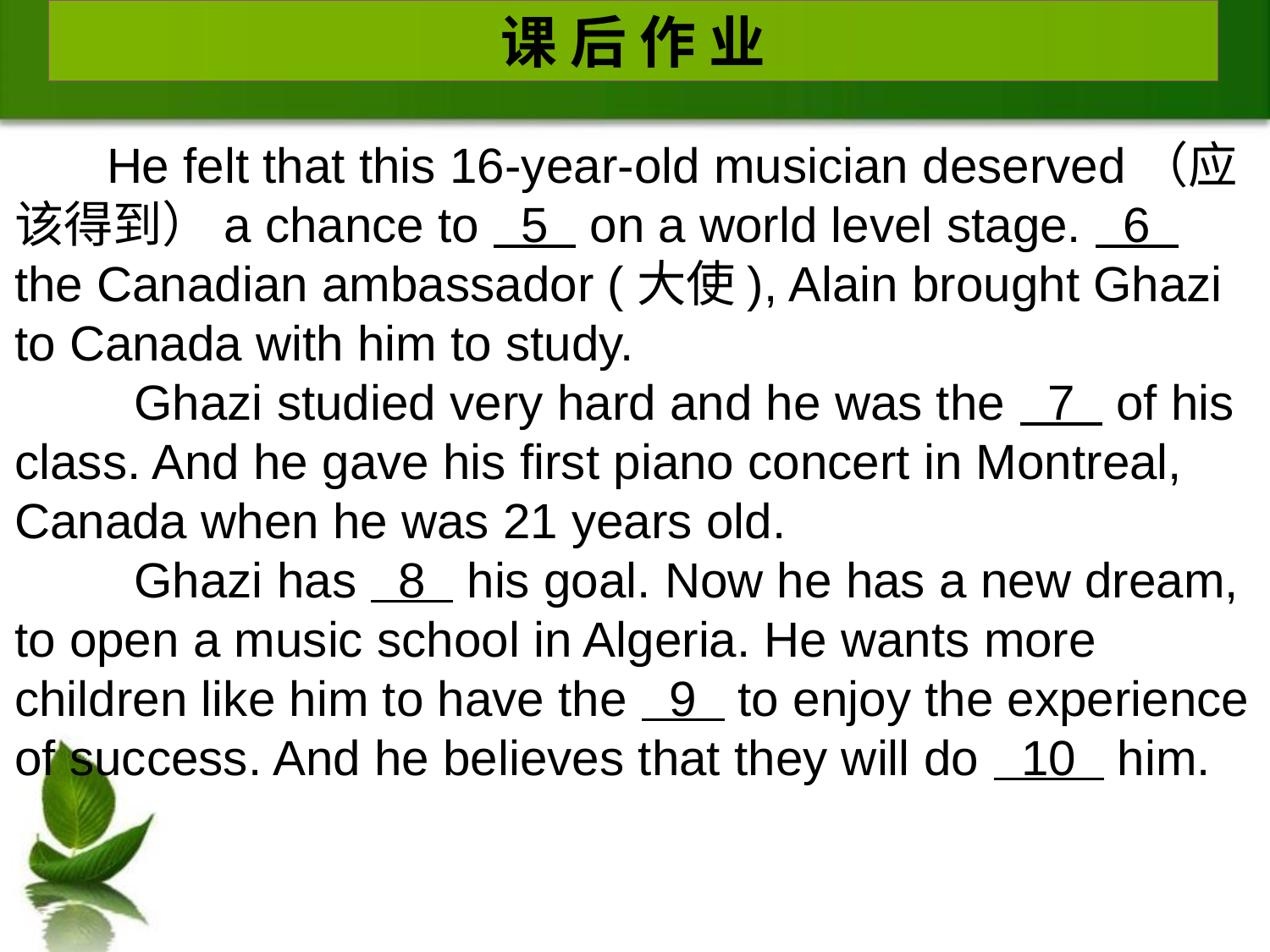

课 后 作 业
    He felt that this 16-year-old musician deserved（应该得到）a chance to   5   on a world level stage.   6   the Canadian ambassador (大使), Alain brought Ghazi to Canada with him to study.
      Ghazi studied very hard and he was the   7   of his class. And he gave his first piano concert in Montreal, Canada when he was 21 years old.
      Ghazi has   8   his goal. Now he has a new dream, to open a music school in Algeria. He wants more children like him to have the   9   to enjoy the experience of success. And he believes that they will do   10   him.